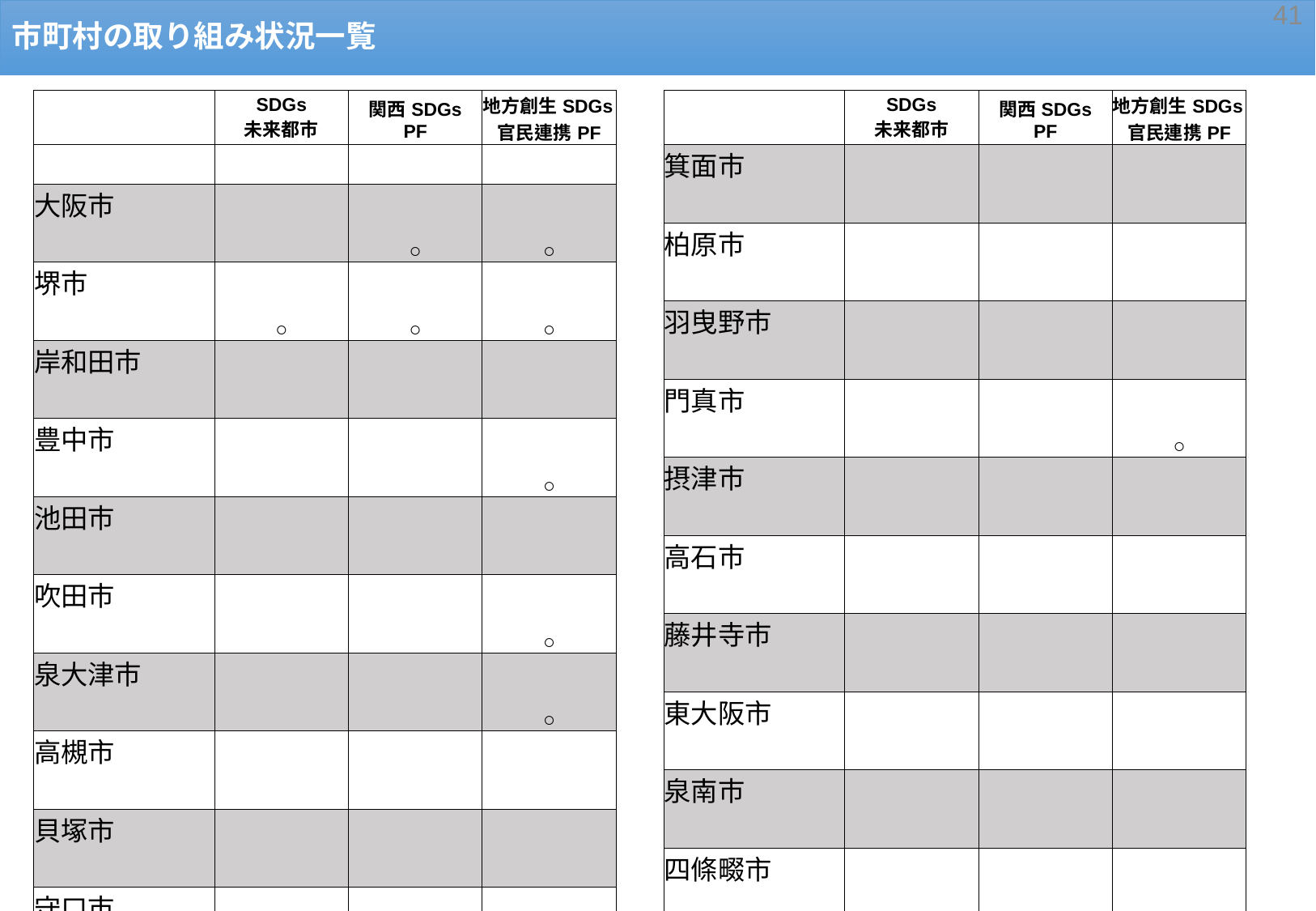

41
市町村の取り組み状況一覧
|  | SDGs 未来都市 | 関西SDGs PF | 地方創生SDGs官民連携PF |
| --- | --- | --- | --- |
|  |  |  |  |
| 大阪市 |  | ○ | ○ |
| 堺市 | ○ | ○ | ○ |
| 岸和田市 |  |  |  |
| 豊中市 |  |  | ○ |
| 池田市 |  |  |  |
| 吹田市 |  |  | ○ |
| 泉大津市 |  |  | ○ |
| 高槻市 |  |  |  |
| 貝塚市 |  |  |  |
| 守口市 |  |  |  |
| 枚方市 |  |  | ○ |
| 茨木市 |  |  |  |
| 八尾市 |  |  |  |
| 泉佐野市 |  |  |  |
| 富田林市 |  |  |  |
| 寝屋川市 |  |  |  |
| 河内長野市 |  |  |  |
| 松原市 |  |  |  |
| 大東市 |  |  |  |
| 和泉市 |  |  |  |
|  | SDGs 未来都市 | 関西SDGs PF | 地方創生SDGs官民連携PF |
| --- | --- | --- | --- |
| 箕面市 |  |  |  |
| 柏原市 |  |  |  |
| 羽曳野市 |  |  |  |
| 門真市 |  |  | ○ |
| 摂津市 |  |  |  |
| 高石市 |  |  |  |
| 藤井寺市 |  |  |  |
| 東大阪市 |  |  |  |
| 泉南市 |  |  |  |
| 四條畷市 |  |  |  |
| 交野市 |  |  |  |
| 大阪狭山市 |  |  |  |
| 阪南市 |  | 〇 |  |
| 島本町 |  |  |  |
| 豊能町 |  |  |  |
| 能勢町 |  |  |  |
| 忠岡町 |  |  |  |
| 熊取町 |  |  |  |
| 田尻町 |  |  |  |
| 岬町 |  |  |  |
| 太子町 |  |  |  |
| 河南町 |  |  |  |
| 千早赤阪村 |  |  |  |